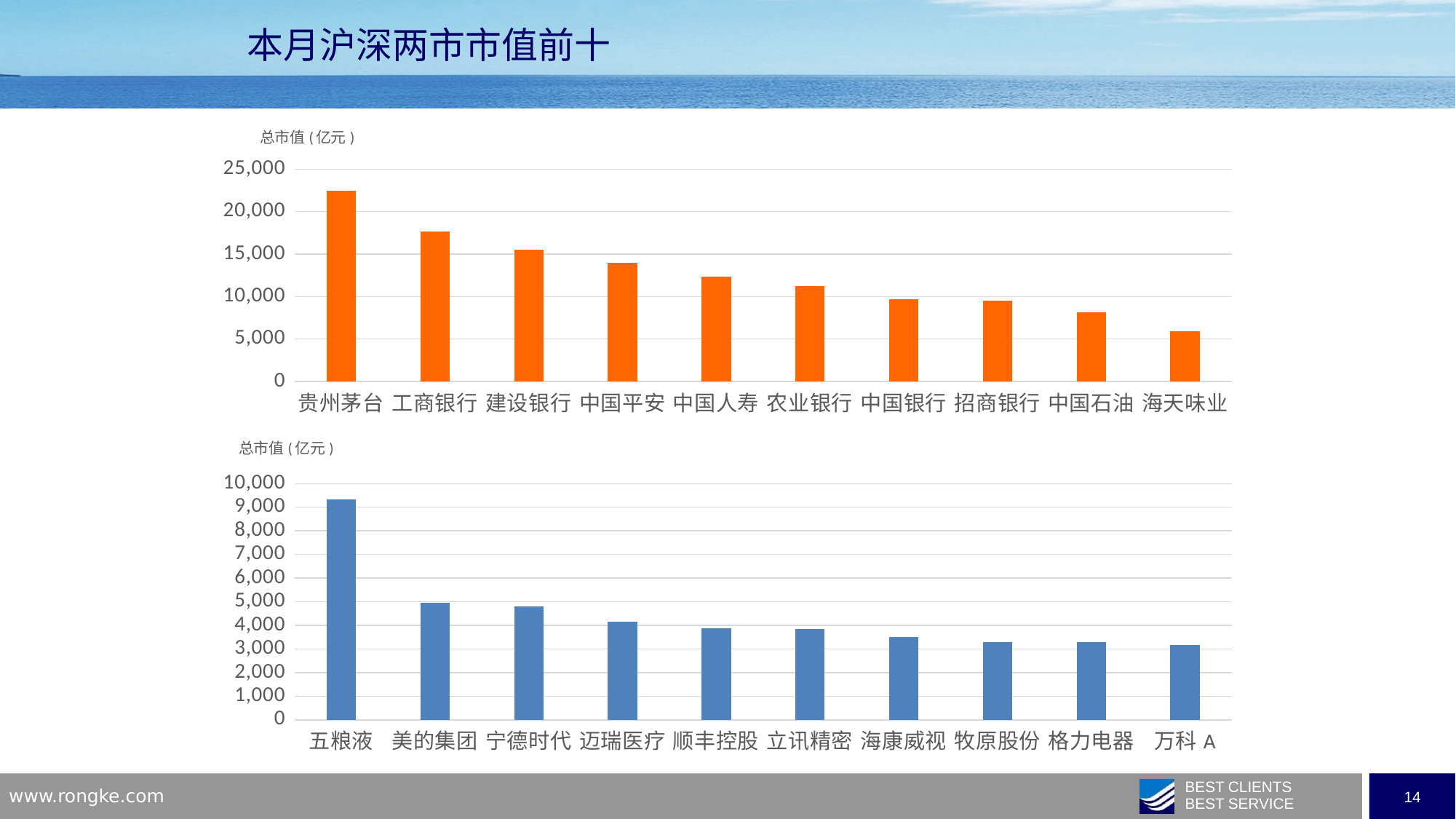

本月沪深两市市值前十

### Chart:

| Category | 总市值(亿元) |
|---|---|
| 贵州茅台 | 22441.9737 |
| 工商银行 | 17677.7504 |
| 建设银行 | 15500.6806 |
| 中国平安 | 14006.321 |
| 中国人寿 | 12346.0231 |
| 农业银行 | 11234.4554 |
| 中国银行 | 9655.9196 |
| 招商银行 | 9505.3598 |
| 中国石油 | 8107.8293 |
| 海天味业 | 5936.492 |

### Chart: 总市值(亿元)

| Category | 总市值(亿元) |
|---|---|
| 五粮液 | 9315.8592 |
| 美的集团 | 4953.1748 |
| 宁德时代 | 4806.8697 |
| 迈瑞医疗 | 4163.1347 |
| 顺丰控股 | 3877.5308 |
| 立讯精密 | 3841.1291 |
| 海康威视 | 3496.903 |
| 牧原股份 | 3290.5984 |
| 格力电器 | 3278.5733 |
| 万科A | 3168.1556 |